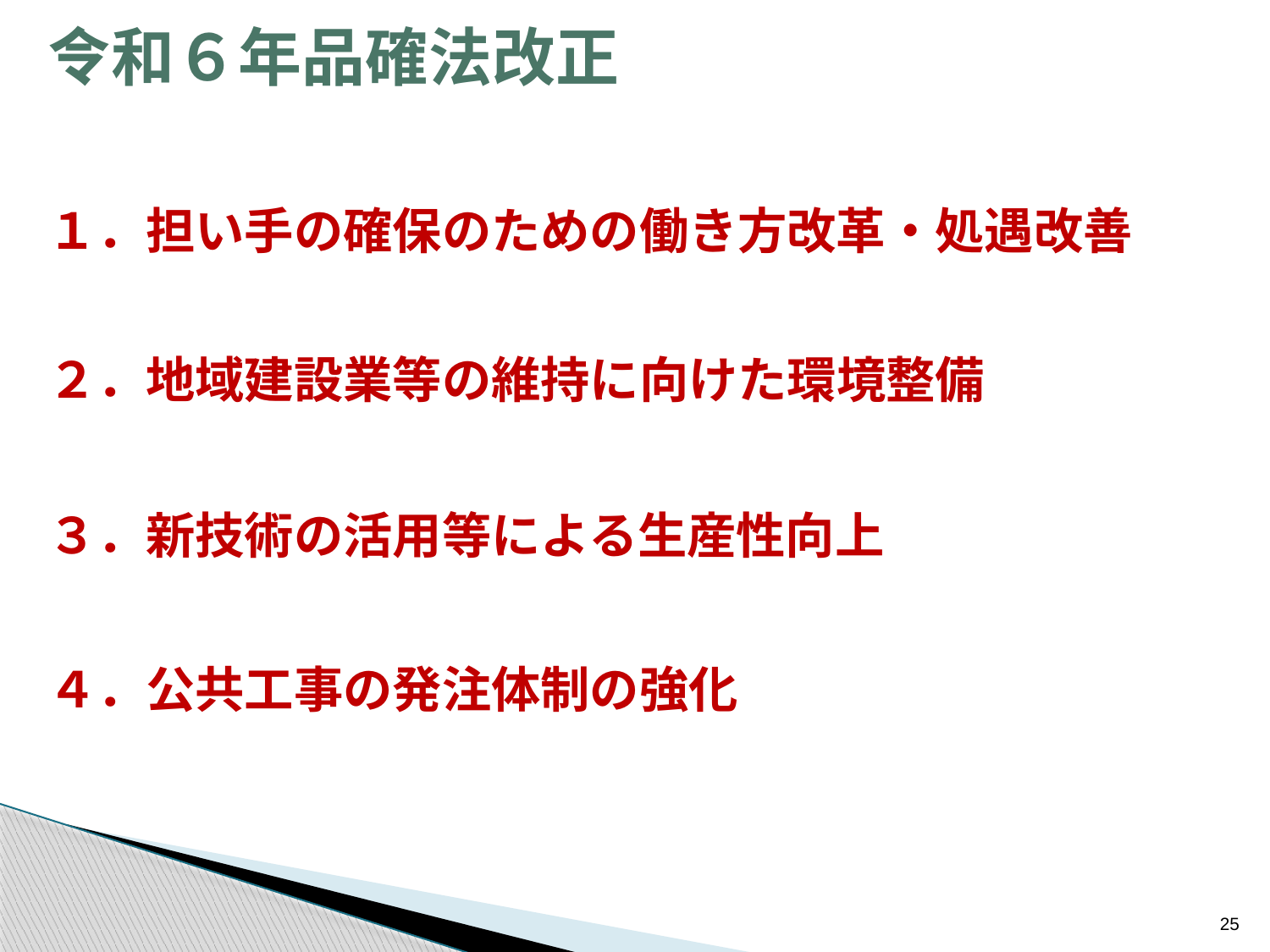

令和６年品確法改正
１．担い手の確保のための働き方改革・処遇改善
２．地域建設業等の維持に向けた環境整備
３．新技術の活用等による生産性向上
４．公共工事の発注体制の強化
25